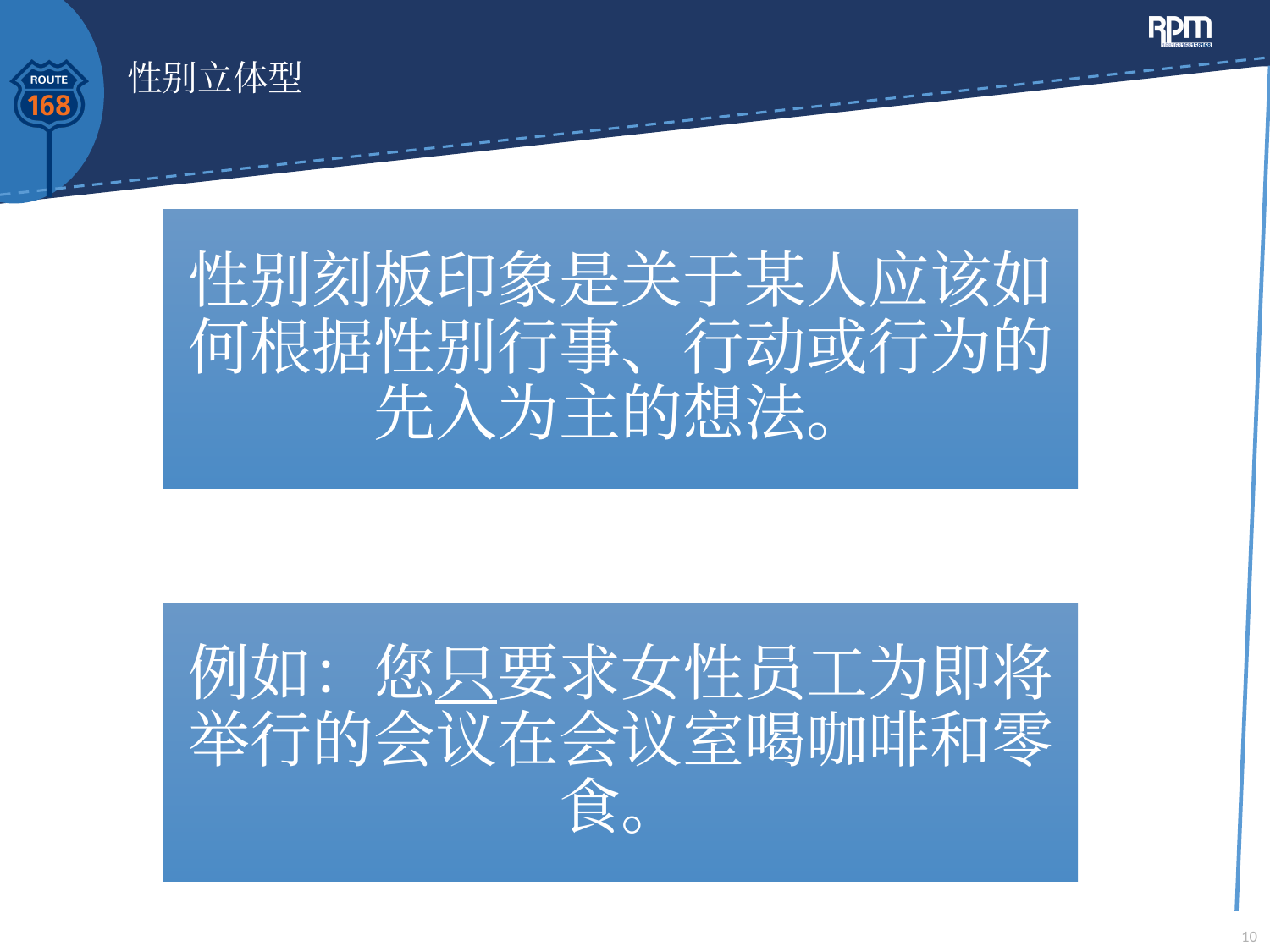

# 性别立体型
性别刻板印象是关于某人应该如何根据性别行事、行动或行为的先入为主的想法。
例如：您只要求女性员工为即将举行的会议在会议室喝咖啡和零食。
10